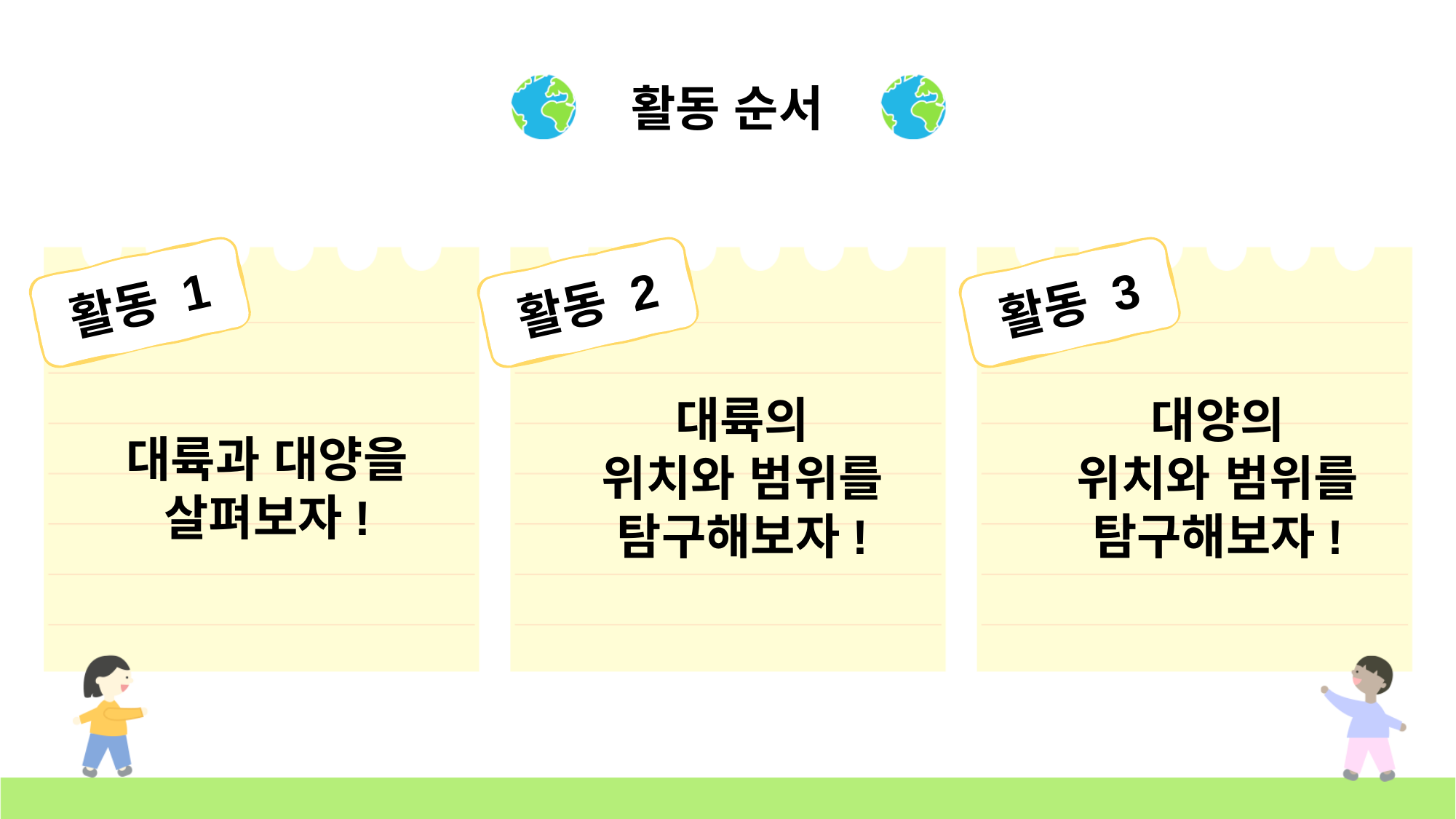

활동 순서
활동 1
활동 3
활동 2
대륙의
위치와 범위를
탐구해보자!
대양의
위치와 범위를
탐구해보자!
대륙과 대양을
살펴보자!